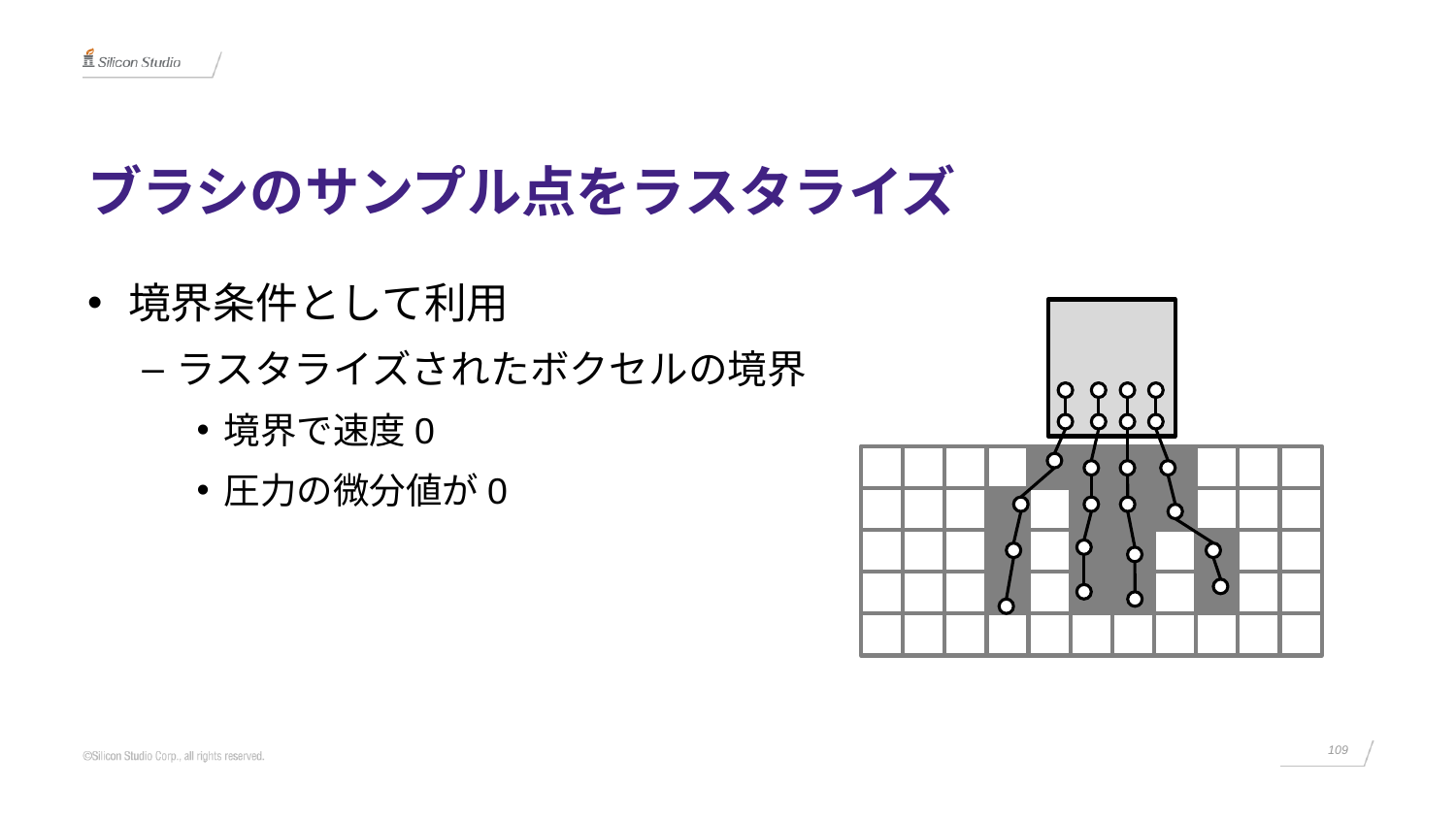

# ブラシのサンプル点をラスタライズ
境界条件として利用
ラスタライズされたボクセルの境界
境界で速度0
圧力の微分値が0

109